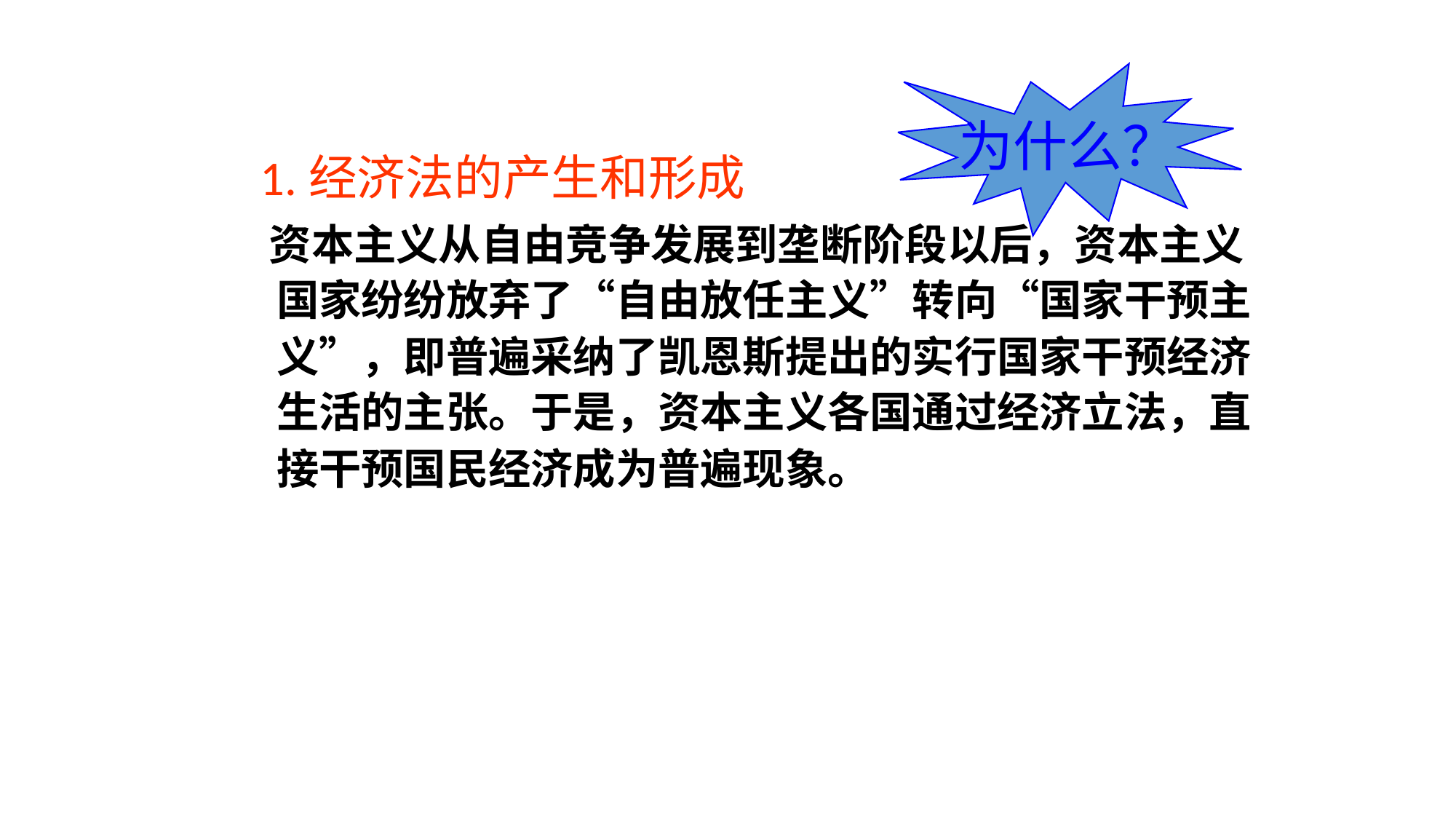

# 第一节 经济法的概念 及其调整对象 一、经济法的产生
为什么？

 1.经济法的产生和形成
 资本主义从自由竞争发展到垄断阶段以后，资本主义国家纷纷放弃了“自由放任主义”转向“国家干预主义”，即普遍采纳了凯恩斯提出的实行国家干预经济生活的主张。于是，资本主义各国通过经济立法，直接干预国民经济成为普遍现象。